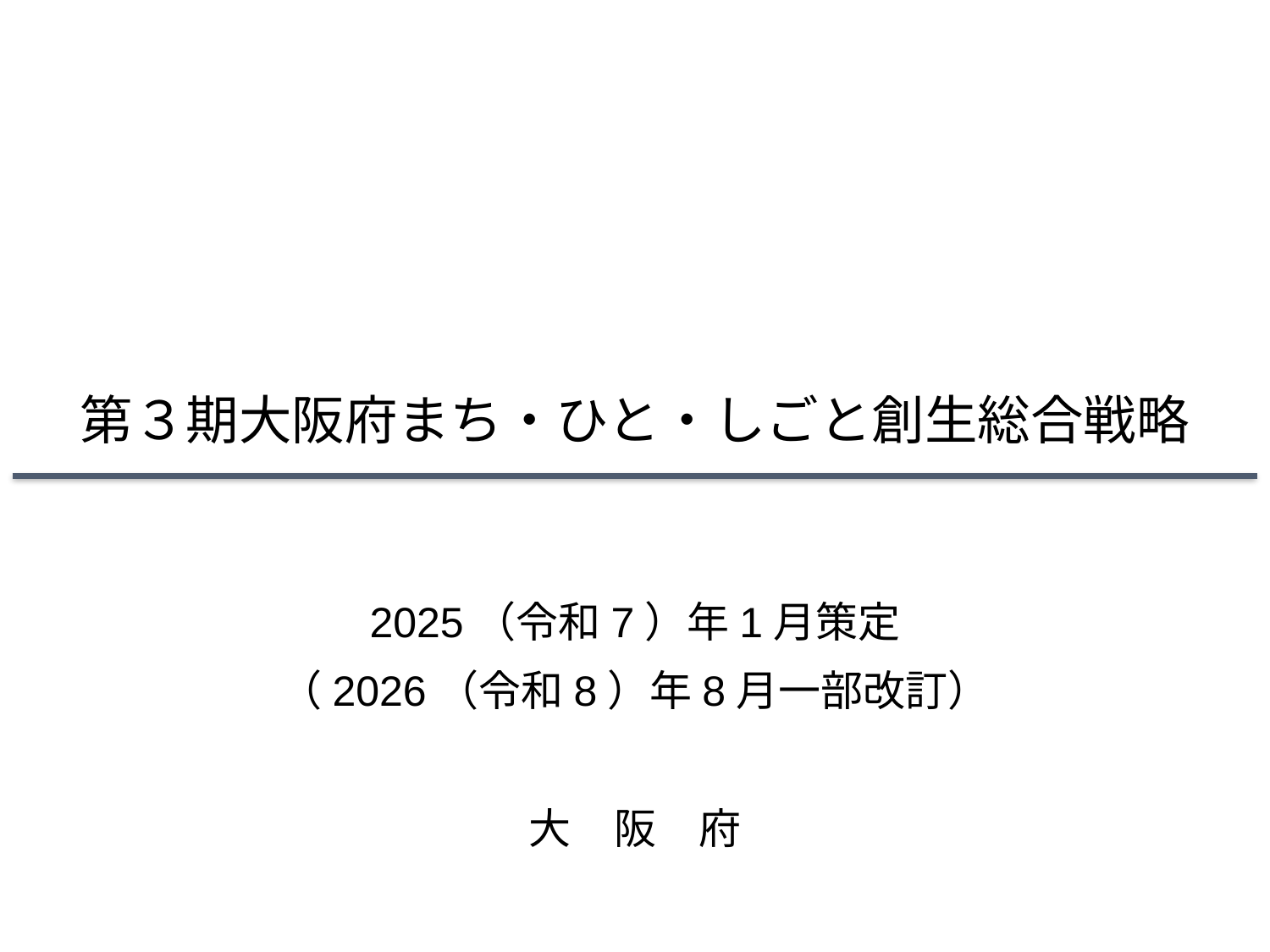

第３期大阪府まち・ひと・しごと創生総合戦略
2025（令和7）年1月策定
（2026（令和8）年8月一部改訂）

大　阪　府